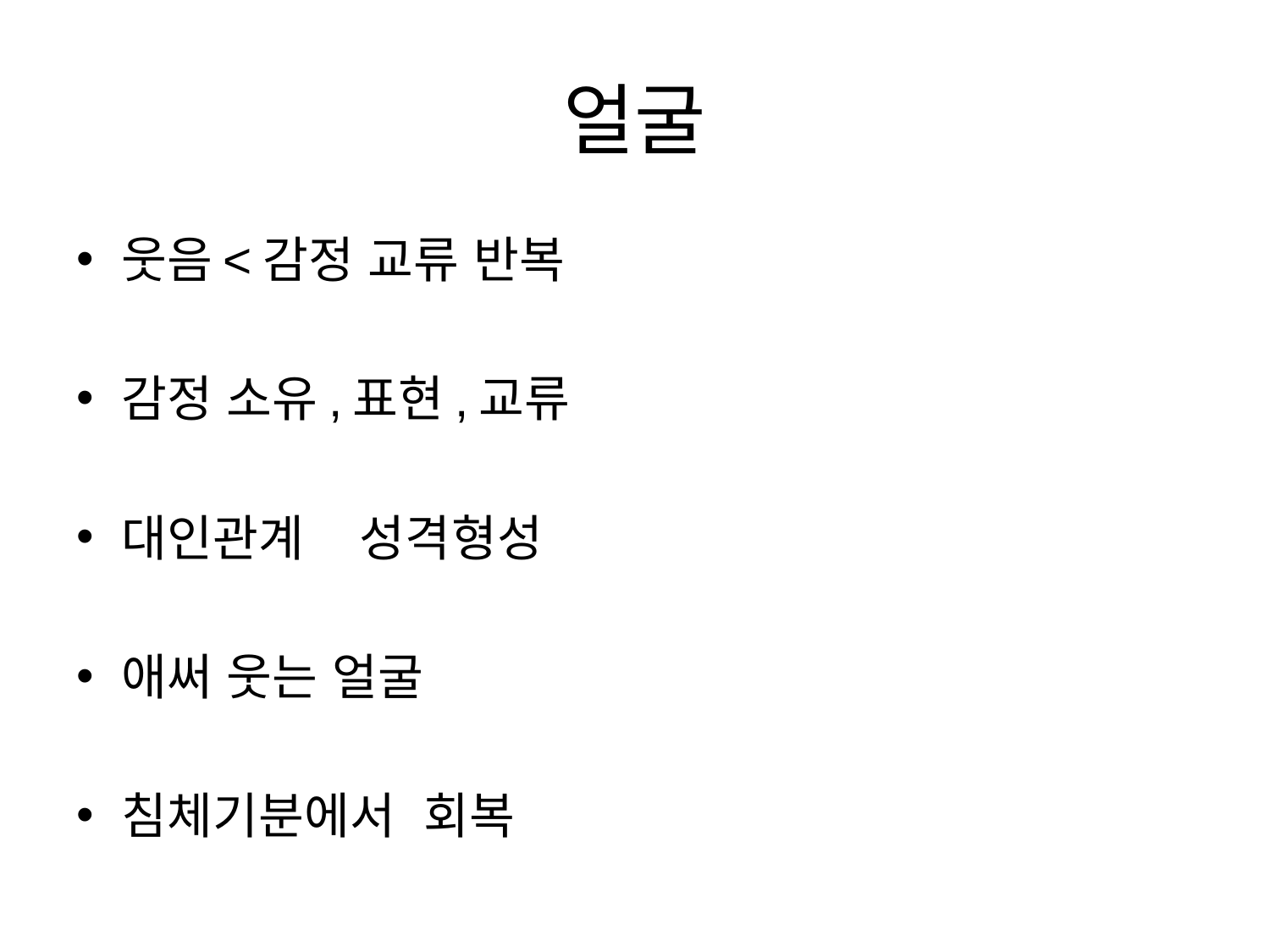

# 얼굴
웃음<감정 교류 반복

감정 소유,표현,교류

대인관계    성격형성

애써 웃는 얼굴

침체기분에서  회복